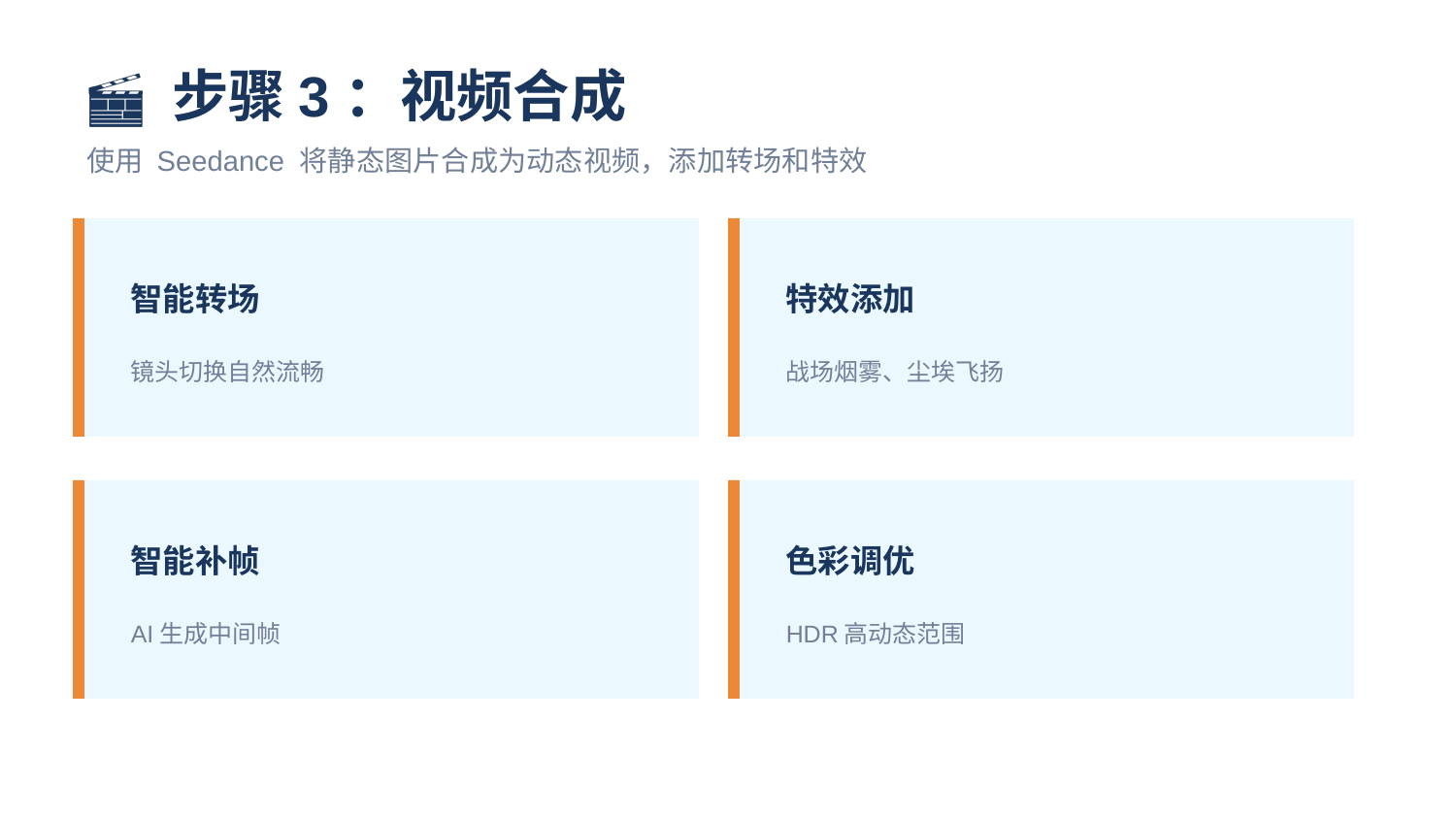

🎬 步骤3：视频合成
使用 Seedance 将静态图片合成为动态视频，添加转场和特效

智能转场
特效添加
镜头切换自然流畅
战场烟雾、尘埃飞扬

智能补帧
色彩调优
AI生成中间帧
HDR高动态范围